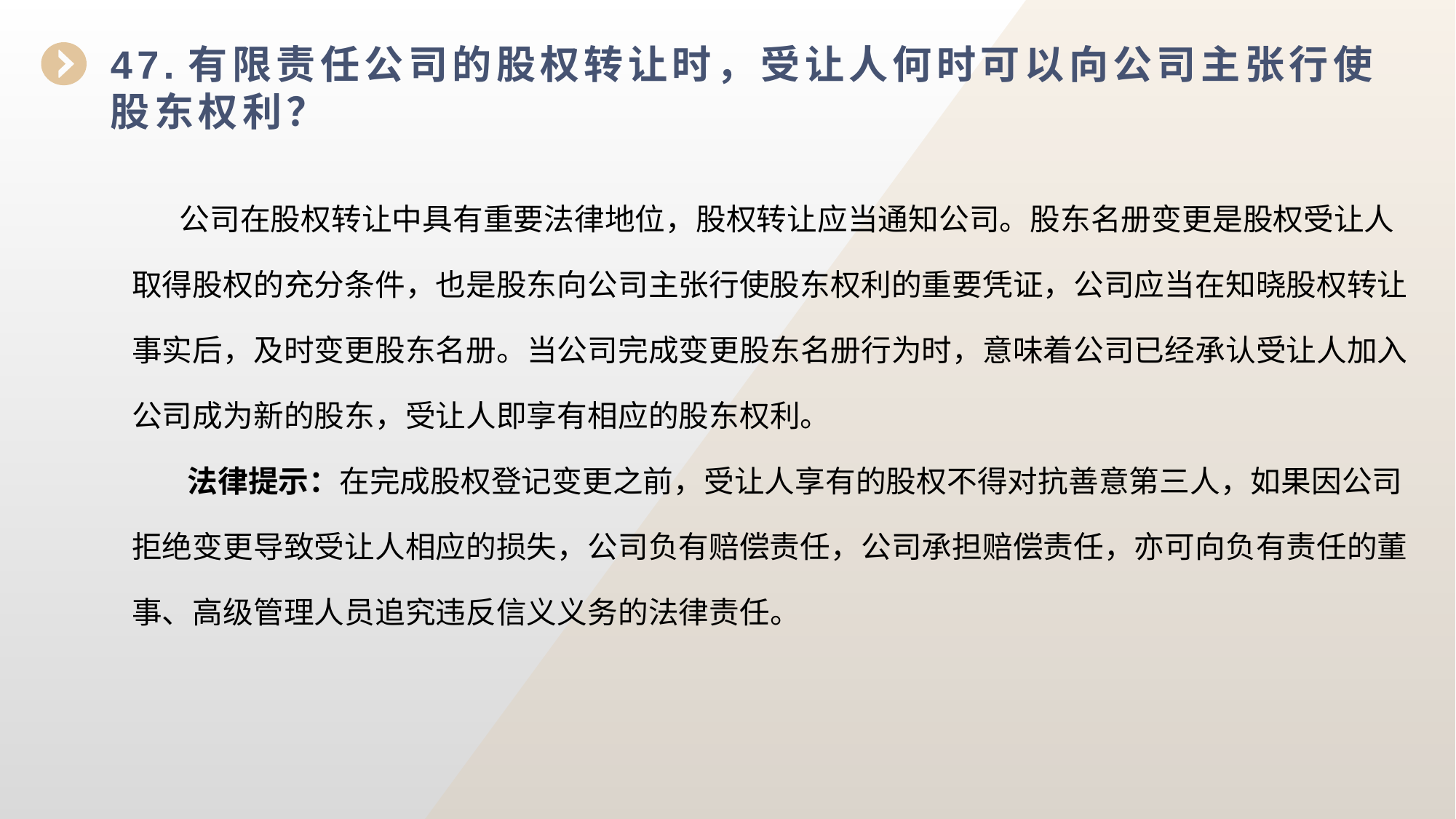

47.有限责任公司的股权转让时，受让人何时可以向公司主张行使股东权利？

      公司在股权转让中具有重要法律地位，股权转让应当通知公司。股东名册变更是股权受让人取得股权的充分条件，也是股东向公司主张行使股东权利的重要凭证，公司应当在知晓股权转让事实后，及时变更股东名册。当公司完成变更股东名册行为时，意味着公司已经承认受让人加入公司成为新的股东，受让人即享有相应的股东权利。
       法律提示：在完成股权登记变更之前，受让人享有的股权不得对抗善意第三人，如果因公司拒绝变更导致受让人相应的损失，公司负有赔偿责任，公司承担赔偿责任，亦可向负有责任的董事、高级管理人员追究违反信义义务的法律责任。